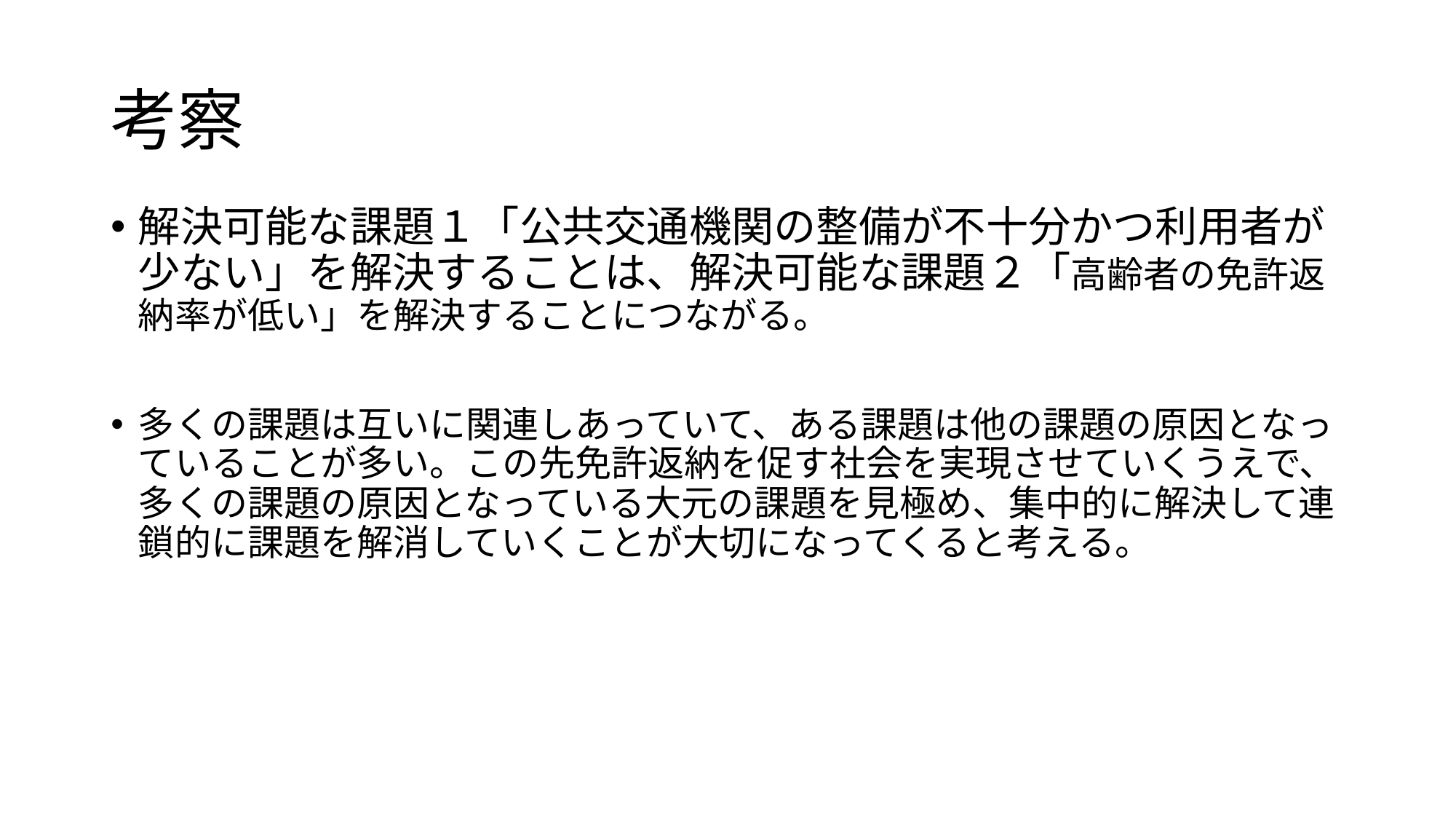

# 考察
解決可能な課題１「公共交通機関の整備が不十分かつ利用者が少ない」を解決することは、解決可能な課題２「高齢者の免許返納率が低い」を解決することにつながる。

多くの課題は互いに関連しあっていて、ある課題は他の課題の原因となっていることが多い。この先免許返納を促す社会を実現させていくうえで、多くの課題の原因となっている大元の課題を見極め、集中的に解決して連鎖的に課題を解消していくことが大切になってくると考える。